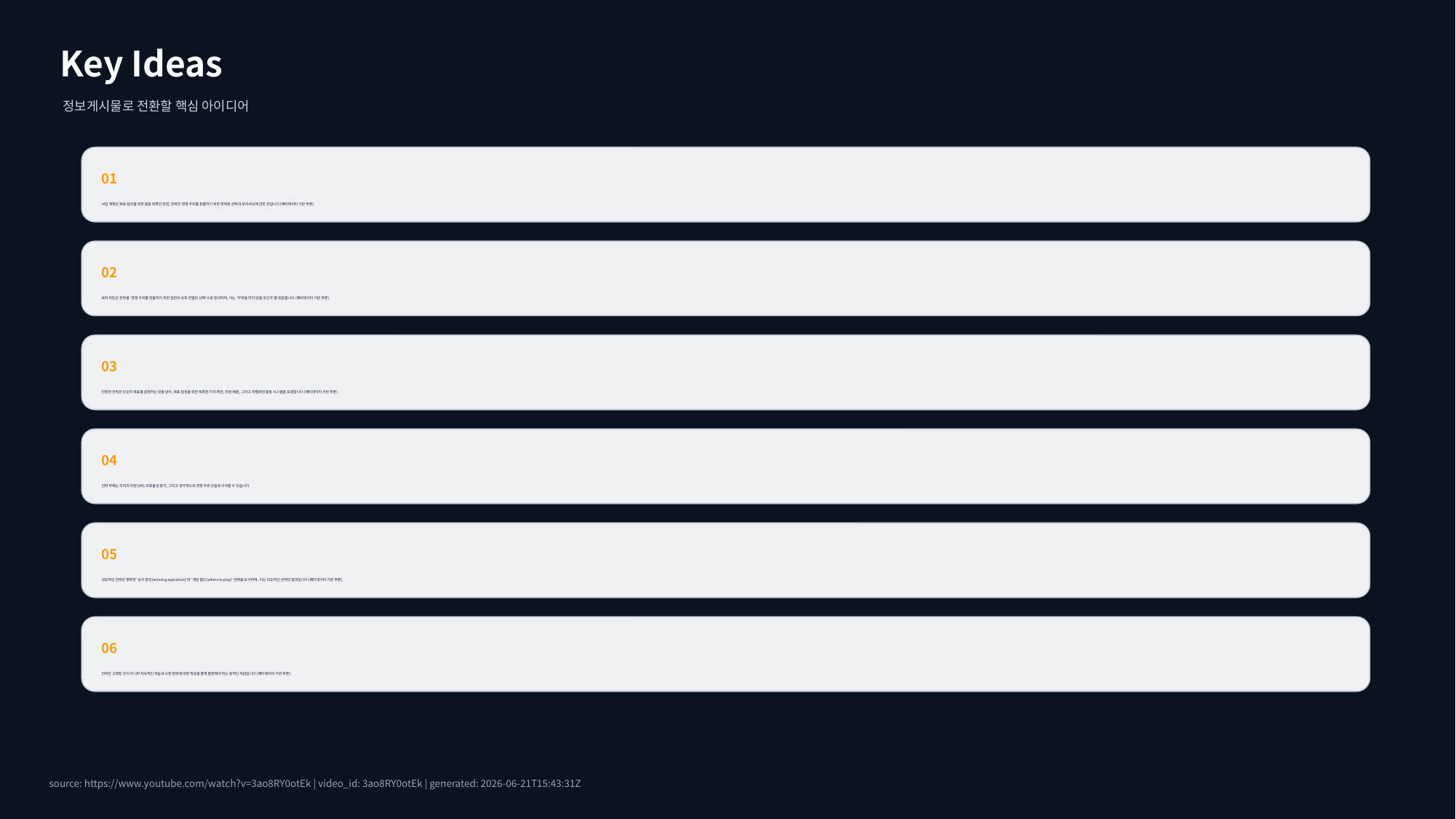

Key Ideas
정보게시물로 전환할 핵심 아이디어

01
사업 계획은 목표 달성을 위한 활동 목록인 반면, 전략은 경쟁 우위를 창출하기 위한 명확한 선택과 포지셔닝에 관한 것입니다 (메타데이터 기반 추론).

02
로저 마틴은 전략을 '경쟁 우위를 창출하기 위한 일련의 상호 연결된 선택'으로 정의하며, 이는 '무엇을 하지 않을 것인가'를 포함합니다 (메타데이터 기반 추론).

03
진정한 전략은 단순히 목표를 설정하는 것을 넘어, 목표 달성을 위한 독특한 가치 제안, 자원 배분, 그리고 차별화된 활동 시스템을 포함합니다 (메타데이터 기반 추론).

04
전략 부재는 조직의 자원 낭비, 비효율성 증가, 그리고 궁극적으로 경쟁 우위 상실로 이어질 수 있습니다.

05
성공적인 전략은 명확한 '승리 정의(winning aspiration)'와 '게임 필드(where to play)' 선택을 요구하며, 이는 의도적인 선택의 결과입니다 (메타데이터 기반 추론).

06
전략은 고정된 것이 아니라 지속적인 학습과 시장 변화에 대한 적응을 통해 발전해야 하는 동적인 개념입니다 (메타데이터 기반 추론).
source: https://www.youtube.com/watch?v=3ao8RY0otEk | video_id: 3ao8RY0otEk | generated: 2026-06-21T15:43:31Z